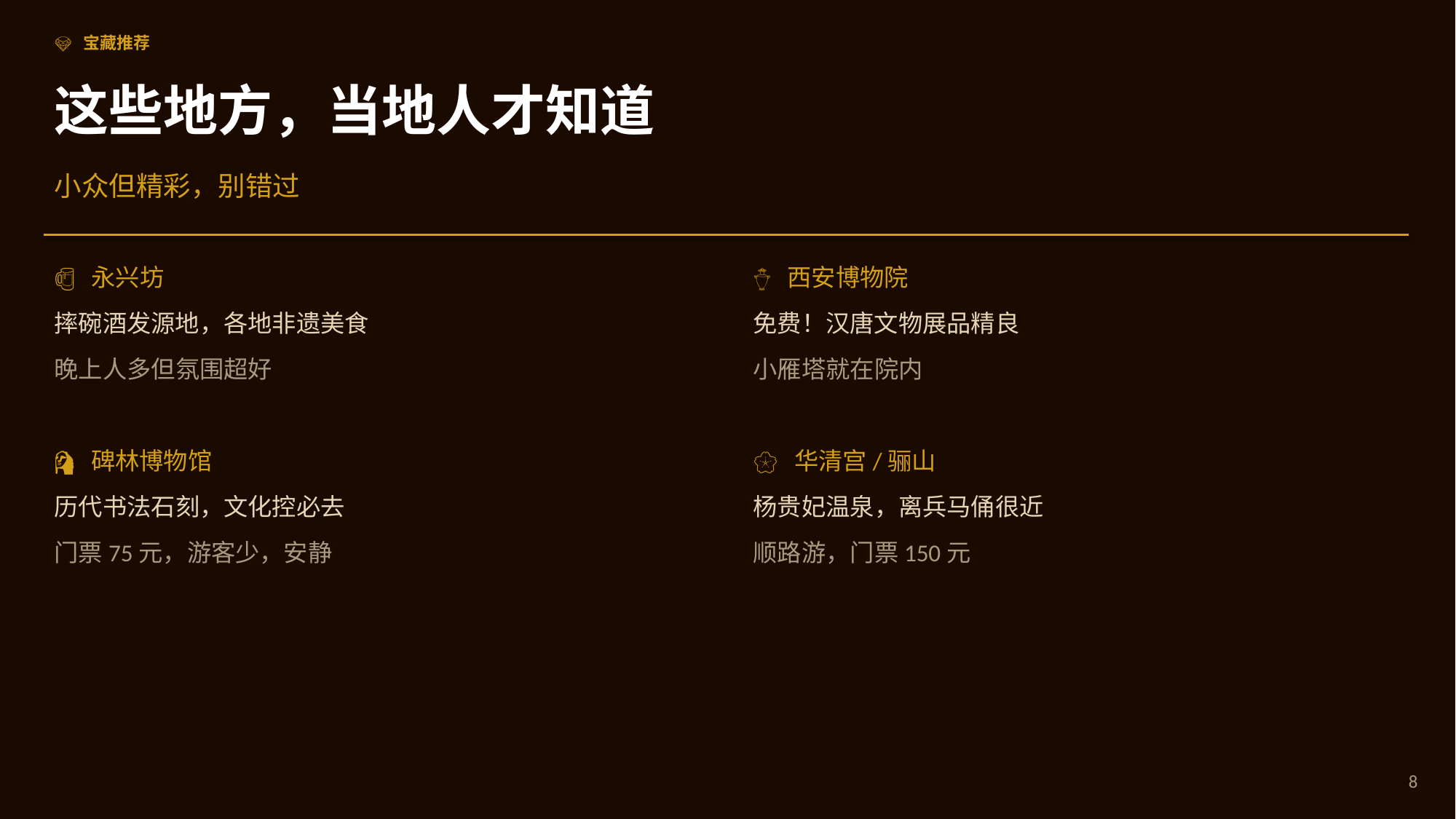

💎  宝藏推荐
这些地方，当地人才知道
小众但精彩，别错过
🍺  永兴坊
🏺  西安博物院
摔碗酒发源地，各地非遗美食
免费！汉唐文物展品精良
晚上人多但氛围超好
小雁塔就在院内

🗿  碑林博物馆
🌸  华清宫/骊山
历代书法石刻，文化控必去
杨贵妃温泉，离兵马俑很近
门票75元，游客少，安静
顺路游，门票150元
8